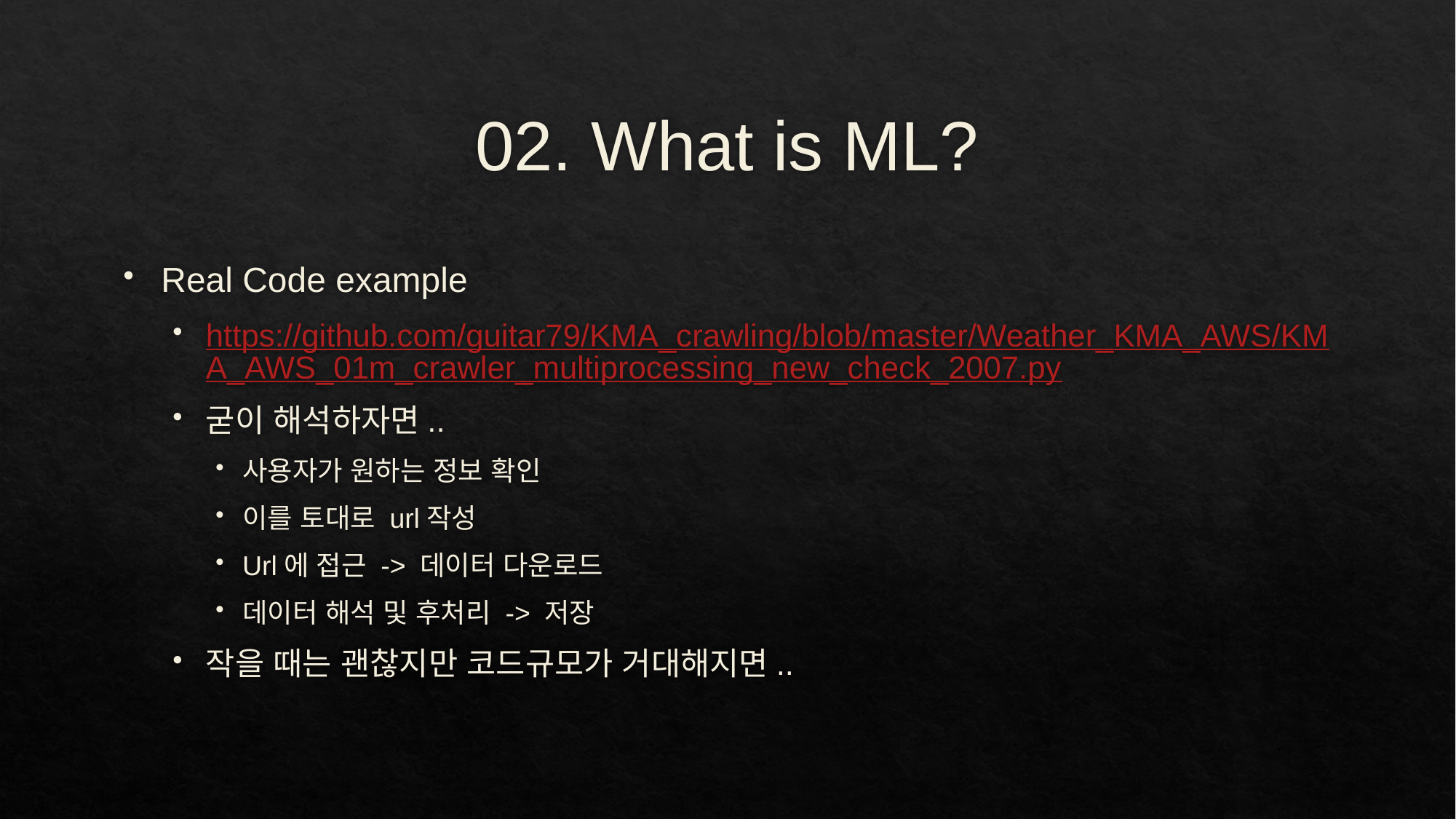

# 02. What is ML?
Real Code example
https://github.com/guitar79/KMA_crawling/blob/master/Weather_KMA_AWS/KMA_AWS_01m_crawler_multiprocessing_new_check_2007.py
굳이 해석하자면..
사용자가 원하는 정보 확인
이를 토대로 url작성
Url에 접근 -> 데이터 다운로드
데이터 해석 및 후처리 -> 저장
작을 때는 괜찮지만 코드규모가 거대해지면..